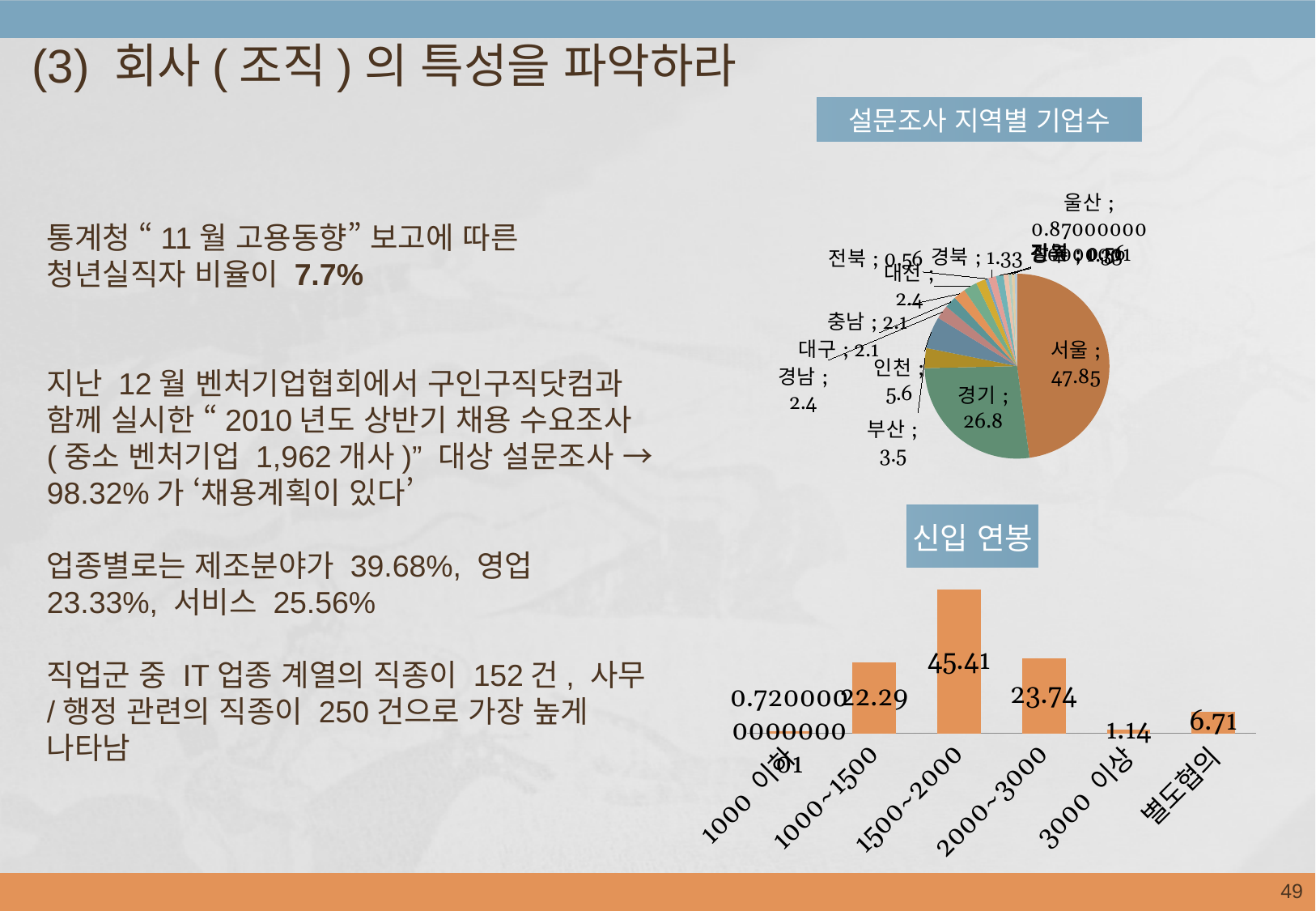

(3) 회사(조직)의 특성을 파악하라
설문조사 지역별 기업수

### Chart

| Category | 계열 1 | 열1 | 열2 |
|---|---|---|---|
| 서울 | 47.849999999999994 | None | None |
| 경기 | 26.8 | None | None |
| 부산 | 3.5 | None | None |
| 인천 | 5.6 | None | None |
| 경남 | 2.4 | None | None |
| 대구 | 2.1 | None | None |
| 충남 | 2.1 | None | None |
| 대전 | 2.4 | None | None |
| 충북 | 1.6800000000000024 | None | None |
| 전북 | 0.56 | None | None |
| 경북 | 1.33 | None | None |
| 광주 | 1.33 | None | None |
| 울산 | 0.8700000000000012 | None | None |
| 전북 | 0.56 | None | None |
| 강원 | 0.51 | None | None |
| 제주 | 0.4100000000000003 | None | None |
통계청 “11월 고용동향” 보고에 따른 청년실직자 비율이 7.7%

지난 12월 벤처기업협회에서 구인구직닷컴과 함께 실시한 “2010년도 상반기 채용 수요조사 (중소 벤처기업 1,962개사)” 대상 설문조사 → 98.32%가 ‘채용계획이 있다’
 
업종별로는 제조분야가 39.68%, 영업 23.33%, 서비스 25.56%
 
직업군 중 IT업종 계열의 직종이 152건, 사무/행정 관련의 직종이 250건으로 가장 높게 나타남

### Chart: 신입 연봉

| Category | 계열 1 | 열1 | 열2 |
|---|---|---|---|
| 1000 이하 | 0.7200000000000006 | None | None |
| 1000~1500 | 22.29 | None | None |
| 1500~2000 | 45.41 | None | None |
| 2000~3000 | 23.74 | None | None |
| 3000 이상 | 1.1399999999999972 | None | None |
| 별도협의 | 6.71 | None | None |
49